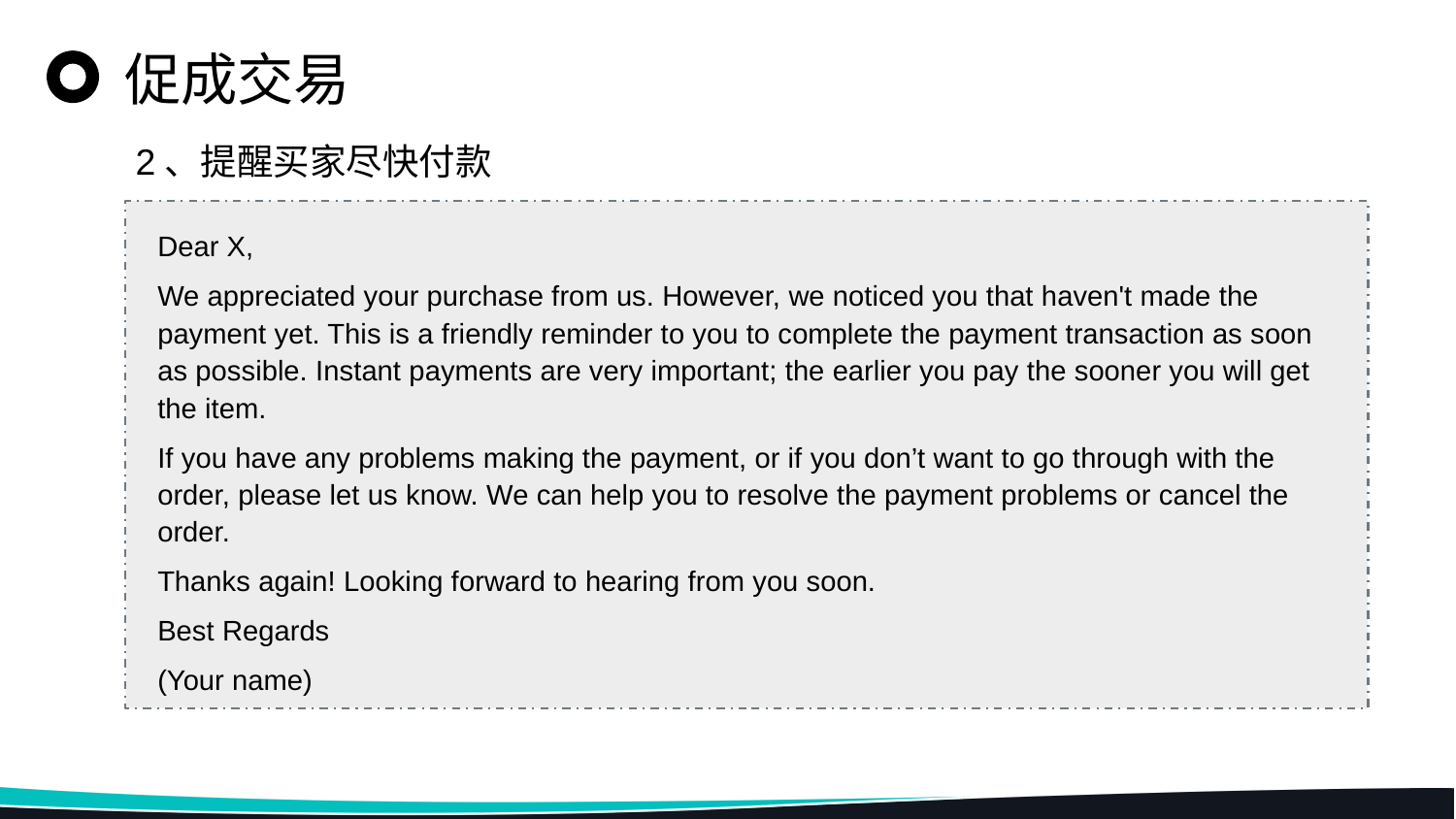

促成交易
2、提醒买家尽快付款

Dear X,
We appreciated your purchase from us. However, we noticed you that haven't made the payment yet. This is a friendly reminder to you to complete the payment transaction as soon as possible. Instant payments are very important; the earlier you pay the sooner you will get the item.
If you have any problems making the payment, or if you don’t want to go through with the order, please let us know. We can help you to resolve the payment problems or cancel the order.
Thanks again! Looking forward to hearing from you soon.
Best Regards
(Your name)